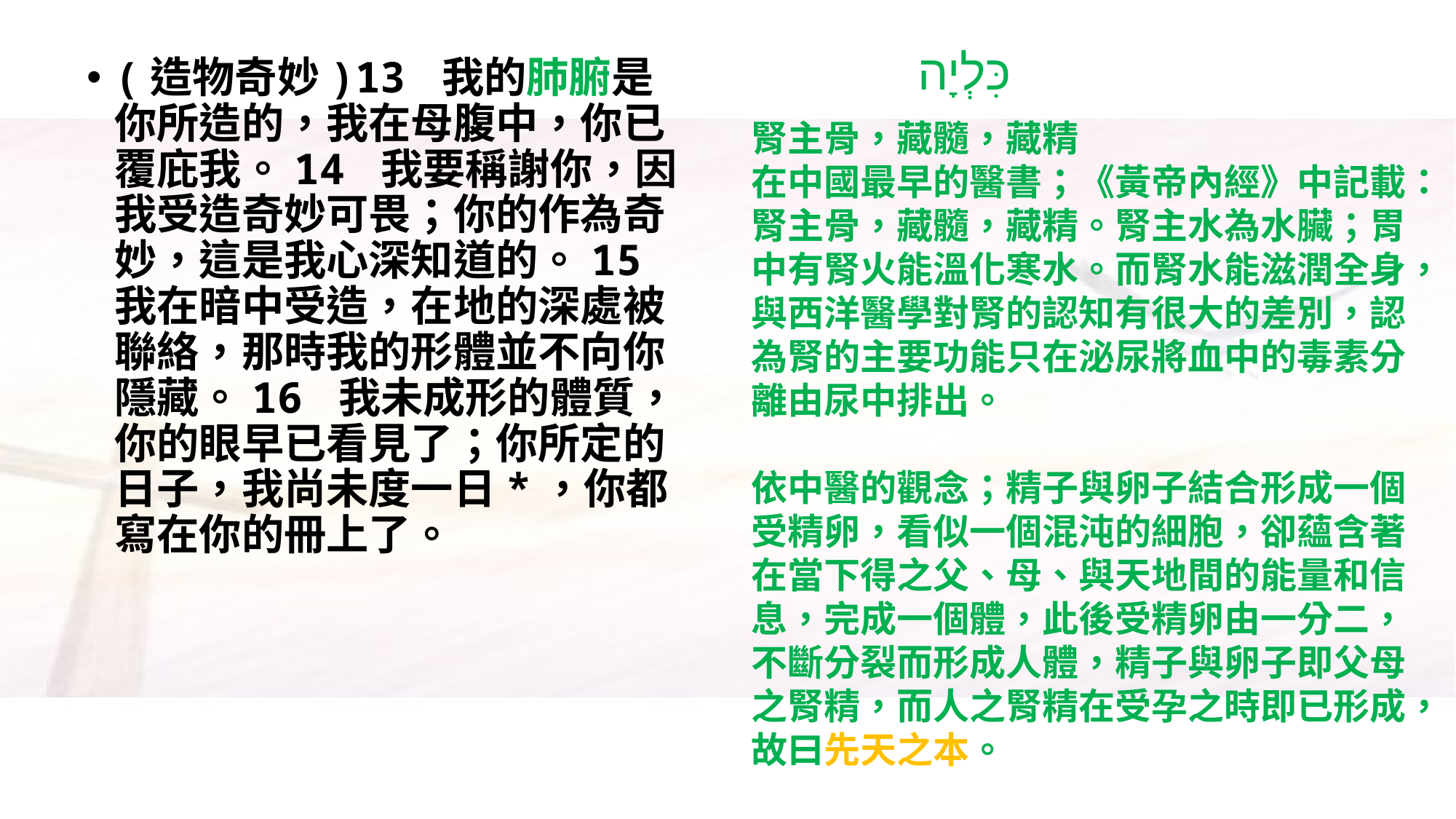

כִּלְיָה
(造物奇妙)13 我的肺腑是你所造的，我在母腹中，你已覆庇我。14 我要稱謝你，因我受造奇妙可畏；你的作為奇妙，這是我心深知道的。15 我在暗中受造，在地的深處被聯絡，那時我的形體並不向你隱藏。16 我未成形的體質，你的眼早已看見了；你所定的日子，我尚未度一日*，你都寫在你的冊上了。
腎主骨，藏髓，藏精
在中國最早的醫書；《黃帝內經》中記載：腎主骨，藏髓，藏精。腎主水為水臟；胃中有腎火能溫化寒水。而腎水能滋潤全身，與西洋醫學對腎的認知有很大的差別，認為腎的主要功能只在泌尿將血中的毒素分離由尿中排出。

依中醫的觀念；精子與卵子結合形成一個受精卵，看似一個混沌的細胞，卻蘊含著在當下得之父、母、與天地間的能量和信息，完成一個體，此後受精卵由一分二，不斷分裂而形成人體，精子與卵子即父母之腎精，而人之腎精在受孕之時即已形成，故曰先天之本。